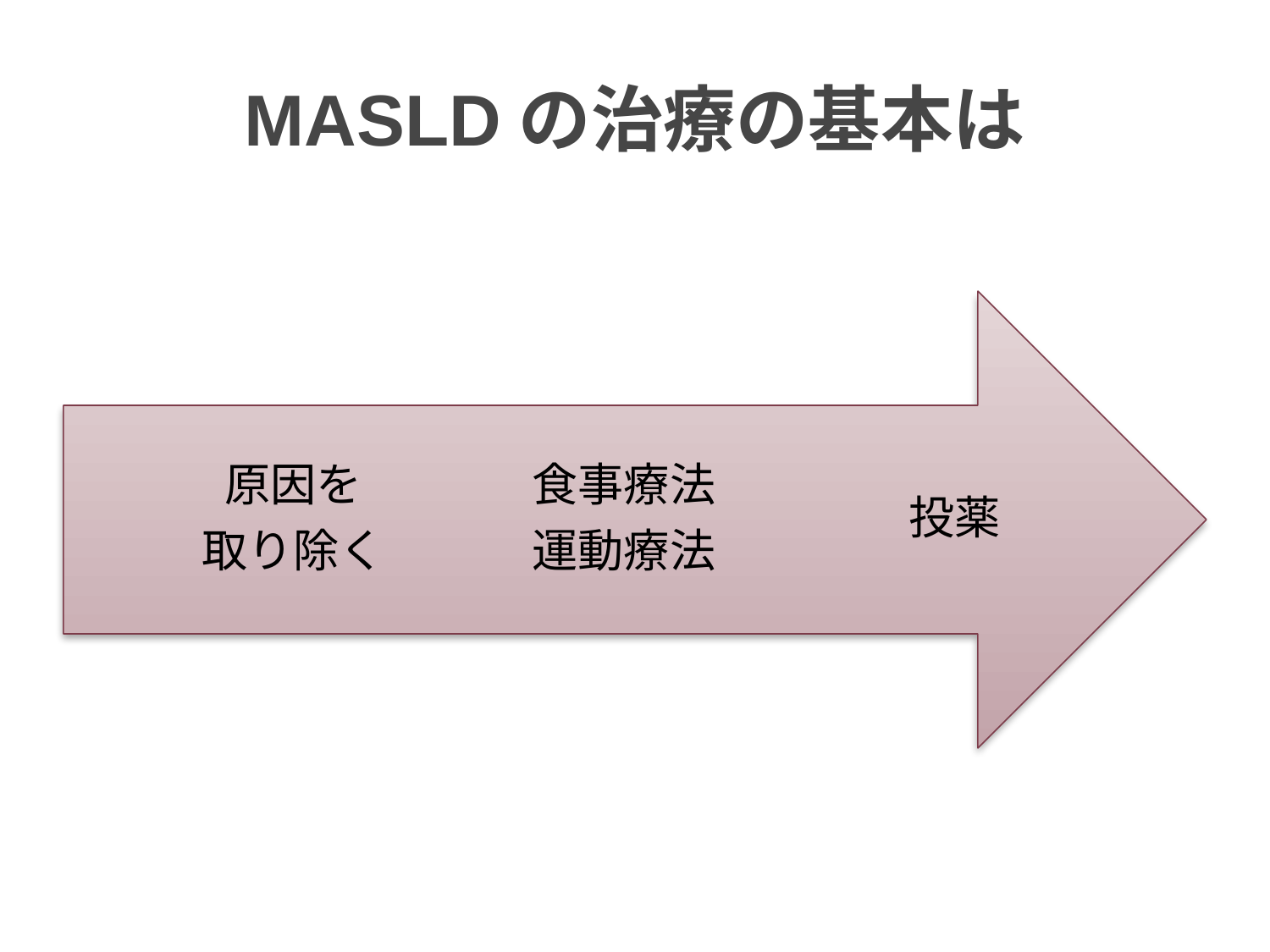

# MASLDの治療の基本は
投薬
食事療法
運動療法
原因を
取り除く